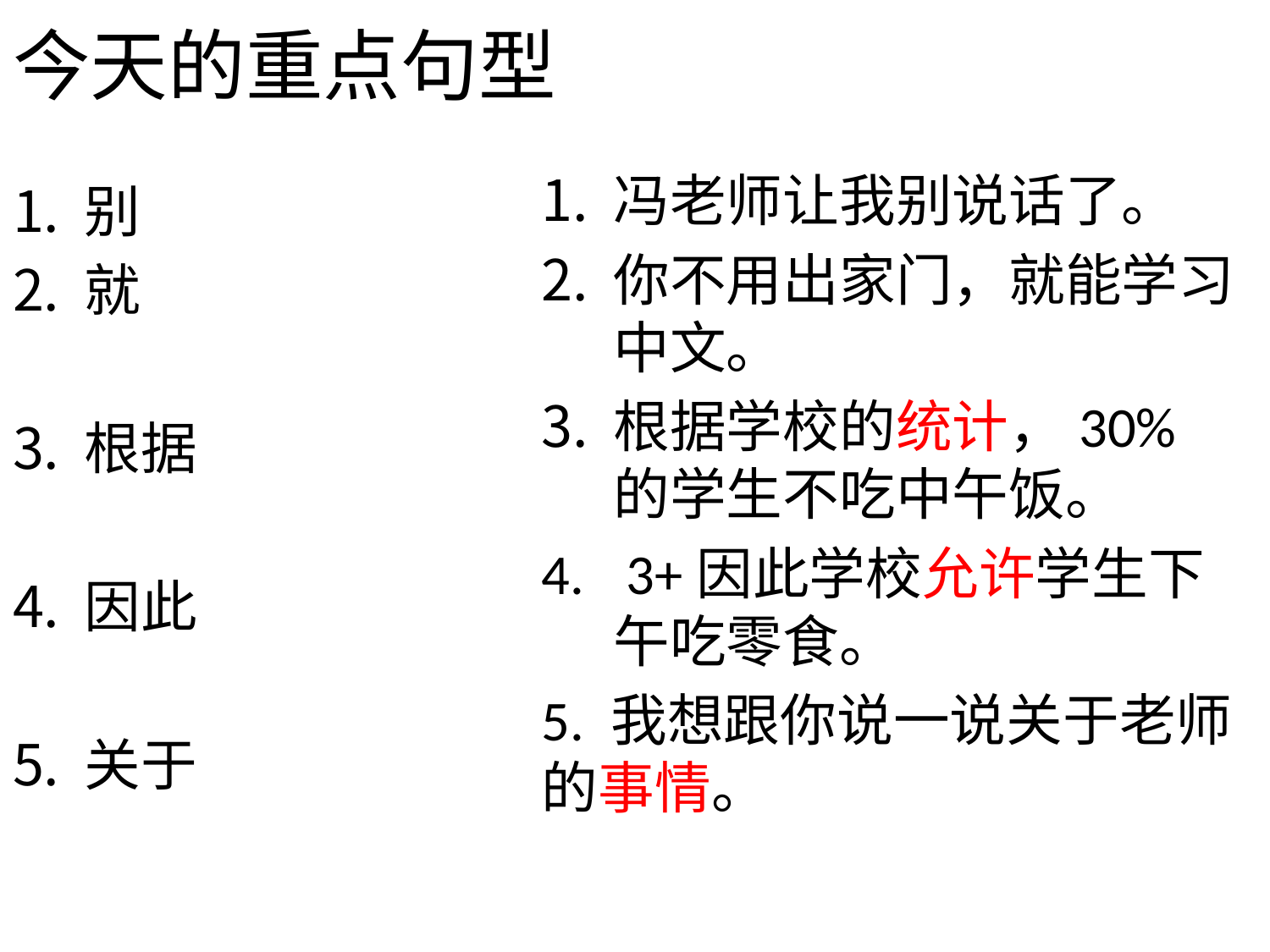

# 今天的重点句型
冯老师让我别说话了。
你不用出家门，就能学习中文。
根据学校的统计，30%的学生不吃中午饭。
 3+因此学校允许学生下午吃零食。
5. 我想跟你说一说关于老师的事情。

别
就

根据

因此

关于